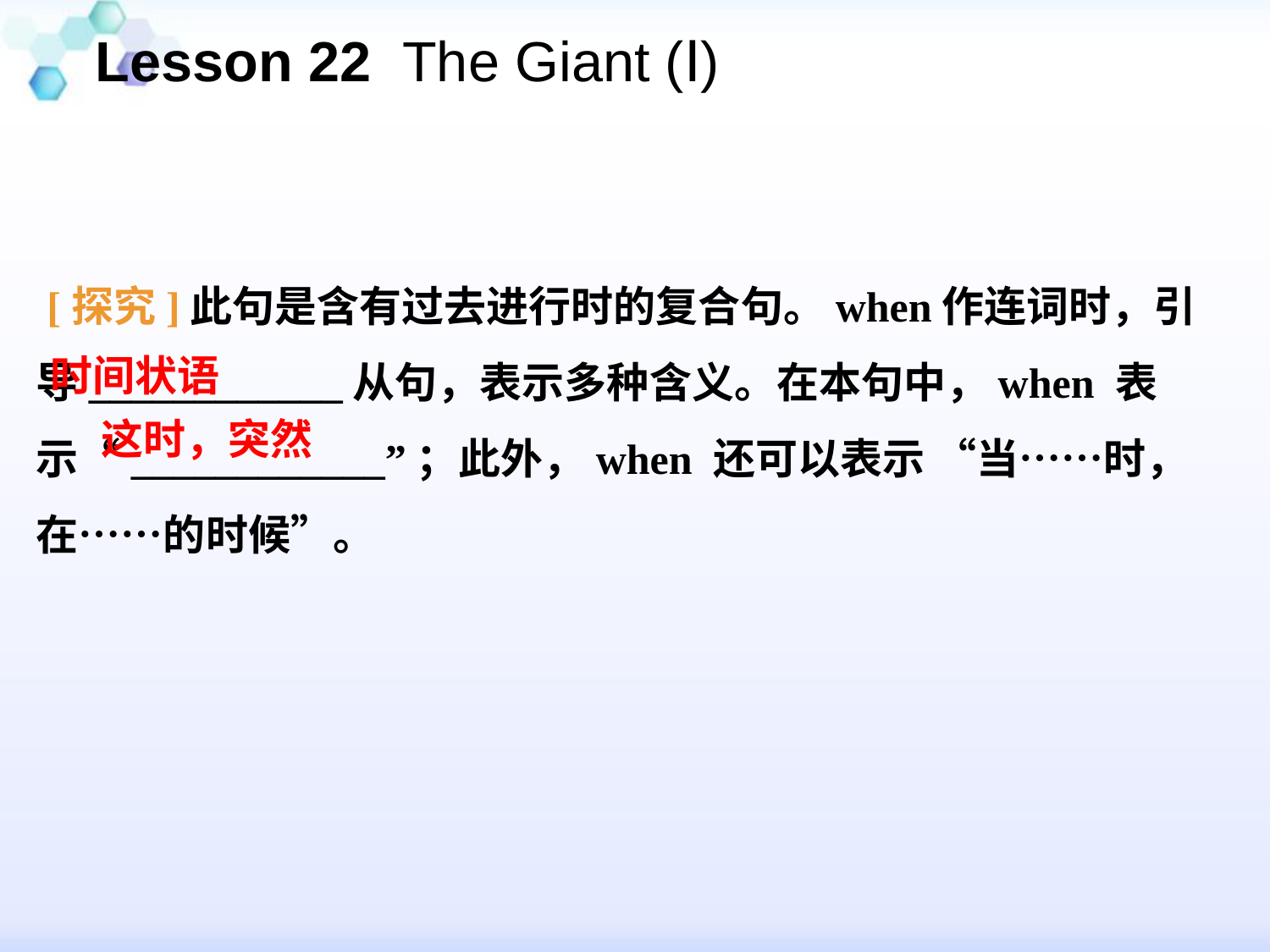

Lesson 22  The Giant (Ⅰ)
#
 [探究]此句是含有过去进行时的复合句。when作连词时，引导____________从句，表示多种含义。在本句中，when 表示“____________”；此外，when 还可以表示 “当……时，在……的时候”。
时间状语
这时，突然